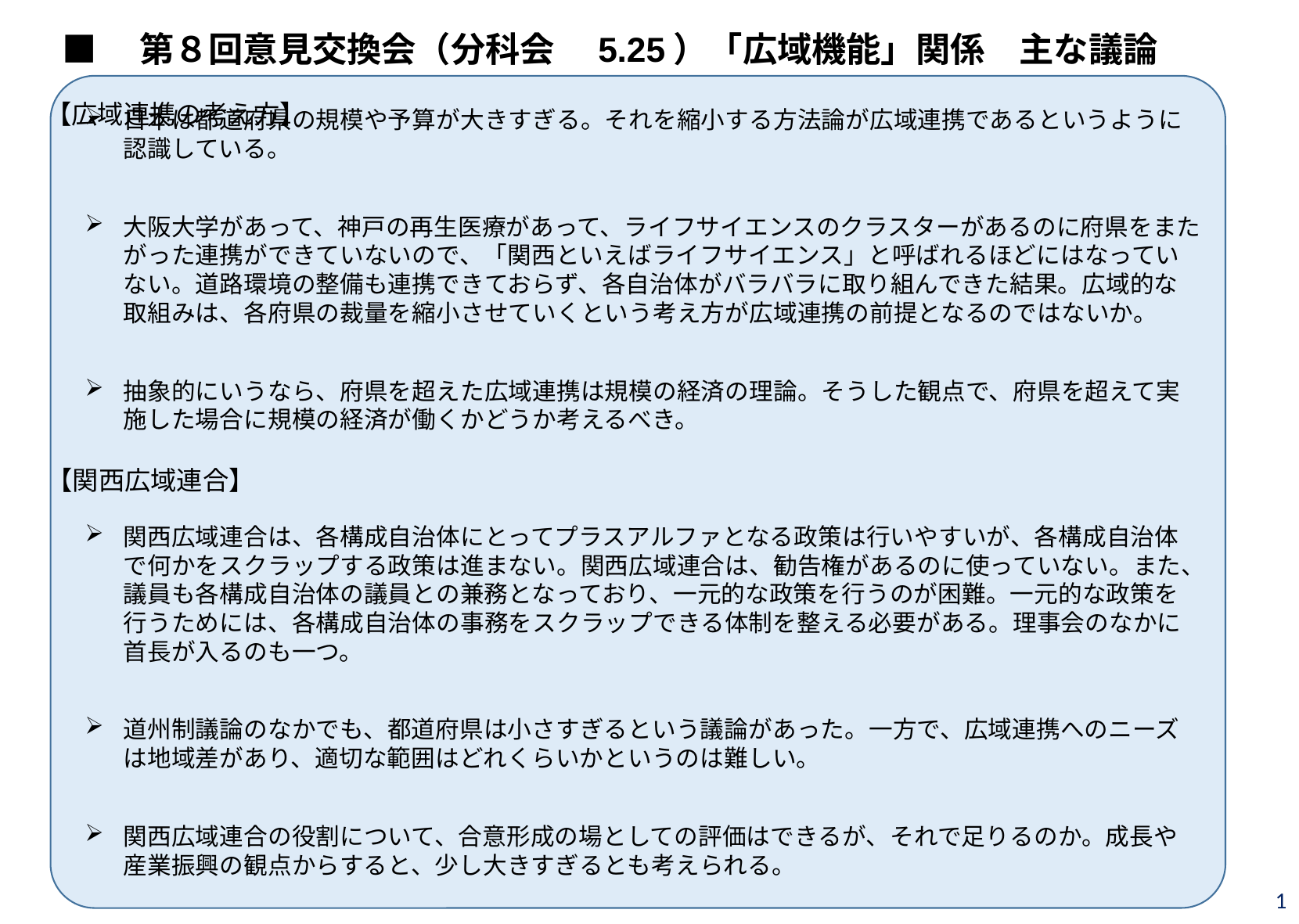

■　第８回意見交換会（分科会　5.25）「広域機能」関係　主な議論
日本は都道府県の規模や予算が大きすぎる。それを縮小する方法論が広域連携であるというように認識している。

大阪大学があって、神戸の再生医療があって、ライフサイエンスのクラスターがあるのに府県をまたがった連携ができていないので、「関西といえばライフサイエンス」と呼ばれるほどにはなっていない。道路環境の整備も連携できておらず、各自治体がバラバラに取り組んできた結果。広域的な取組みは、各府県の裁量を縮小させていくという考え方が広域連携の前提となるのではないか。

抽象的にいうなら、府県を超えた広域連携は規模の経済の理論。そうした観点で、府県を超えて実施した場合に規模の経済が働くかどうか考えるべき。

関西広域連合は、各構成自治体にとってプラスアルファとなる政策は行いやすいが、各構成自治体で何かをスクラップする政策は進まない。関西広域連合は、勧告権があるのに使っていない。また、議員も各構成自治体の議員との兼務となっており、一元的な政策を行うのが困難。一元的な政策を行うためには、各構成自治体の事務をスクラップできる体制を整える必要がある。理事会のなかに首長が入るのも一つ。

道州制議論のなかでも、都道府県は小さすぎるという議論があった。一方で、広域連携へのニーズは地域差があり、適切な範囲はどれくらいかというのは難しい。

関西広域連合の役割について、合意形成の場としての評価はできるが、それで足りるのか。成長や産業振興の観点からすると、少し大きすぎるとも考えられる。
【広域連携の考え方】
【関西広域連合】
1